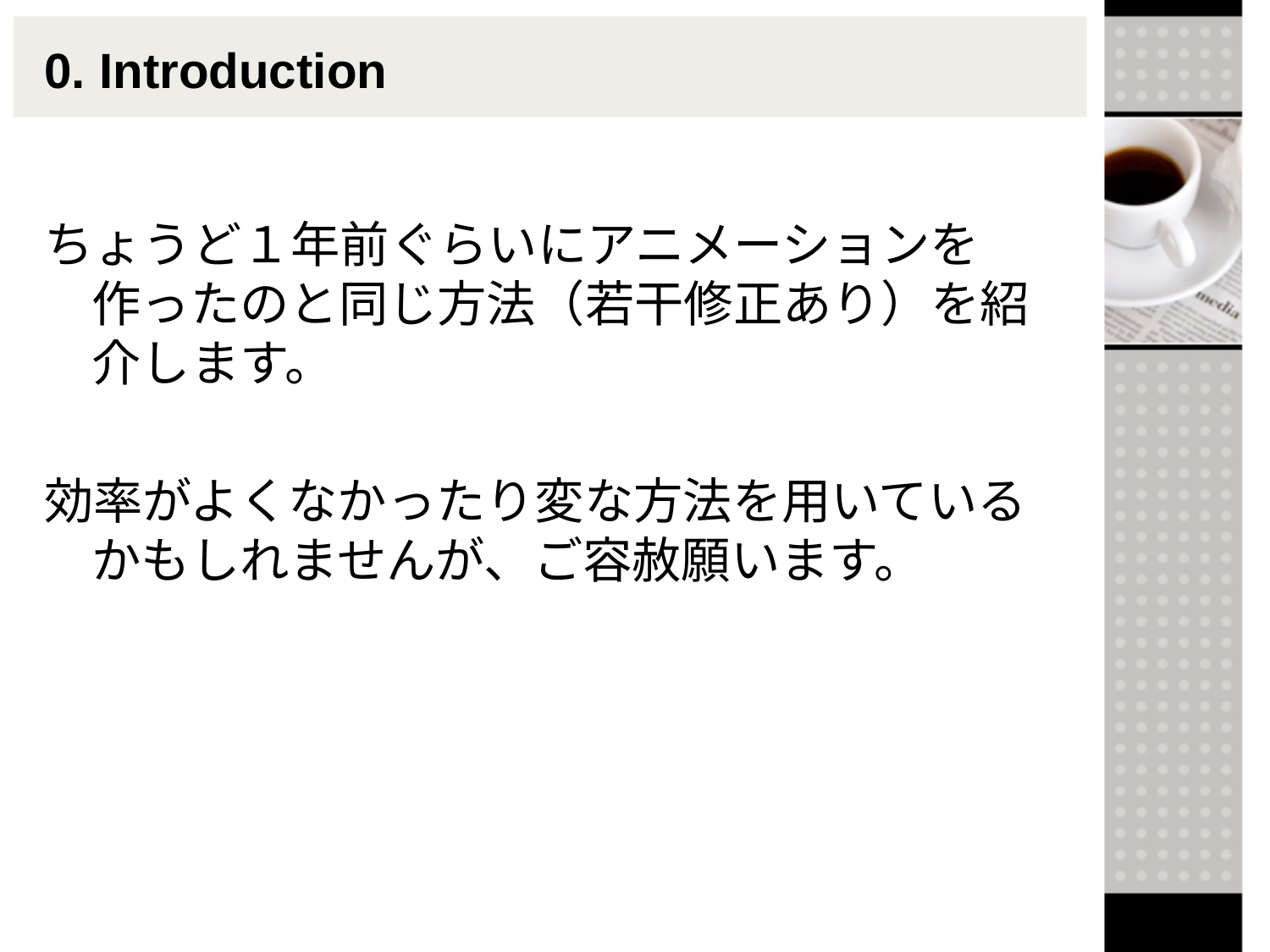

# 0. Introduction
ちょうど１年前ぐらいにアニメーションを作ったのと同じ方法（若干修正あり）を紹介します。

効率がよくなかったり変な方法を用いているかもしれませんが、ご容赦願います。